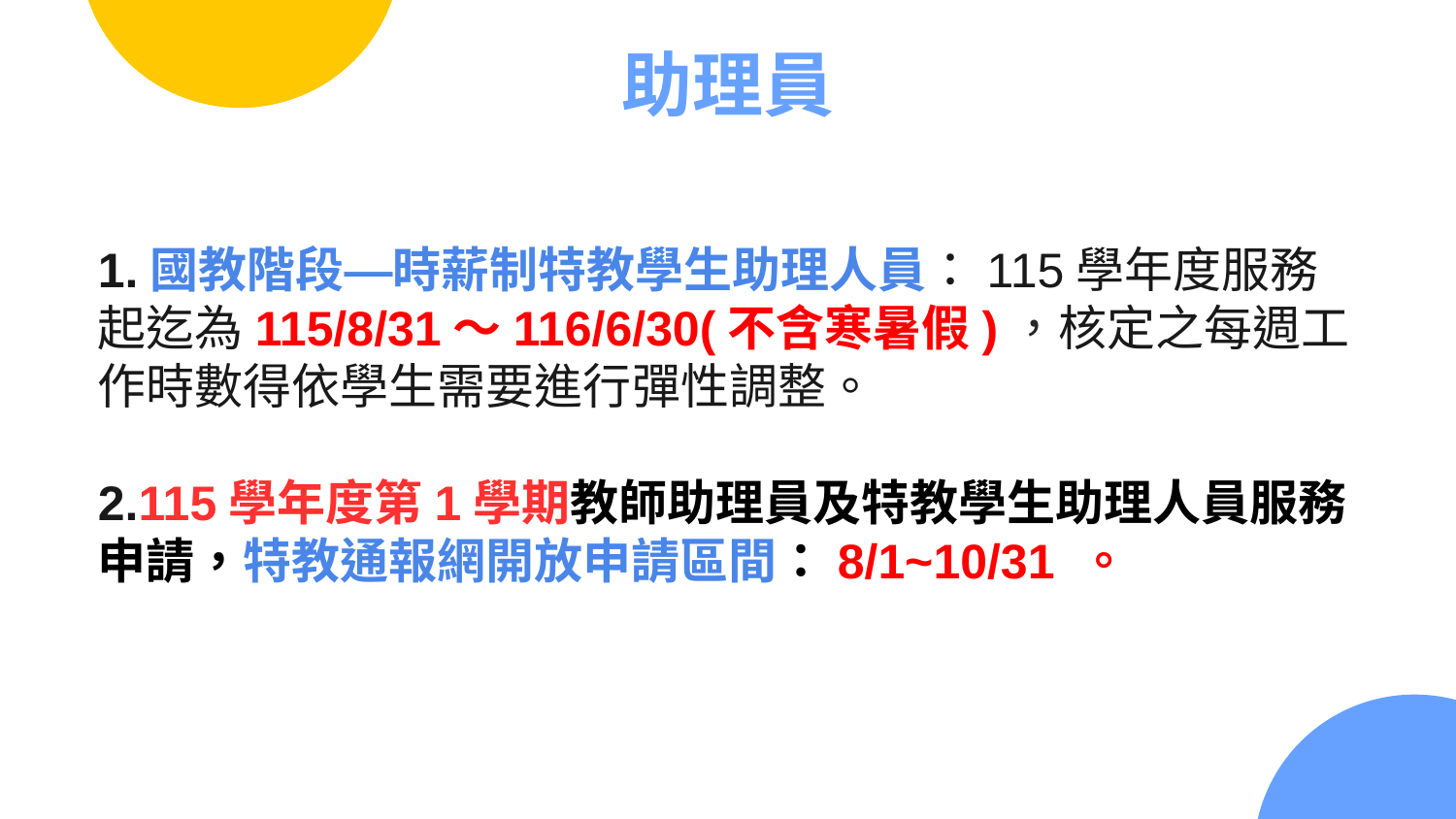

# 助理員
1.國教階段—時薪制特教學生助理人員：115學年度服務起迄為115/8/31〜116/6/30(不含寒暑假)，核定之每週工作時數得依學生需要進行彈性調整。

2.115學年度第1學期教師助理員及特教學生助理人員服務申請，特教通報網開放申請區間：8/1~10/31 。